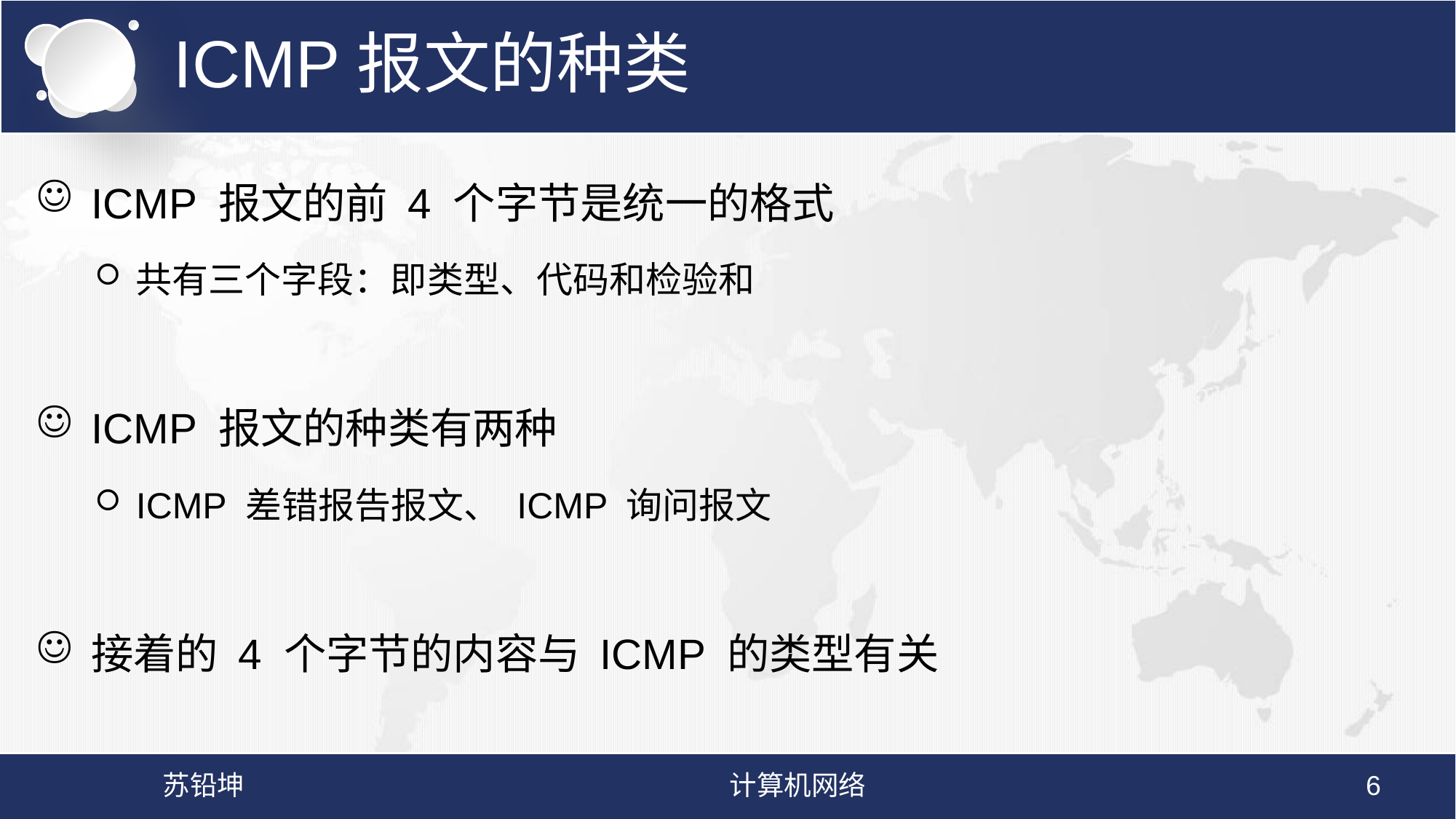

# ICMP报文的种类

ICMP 报文的前 4 个字节是统一的格式
共有三个字段：即类型、代码和检验和

ICMP 报文的种类有两种
ICMP 差错报告报文、 ICMP 询问报文

接着的 4 个字节的内容与 ICMP 的类型有关

苏铅坤
计算机网络
6